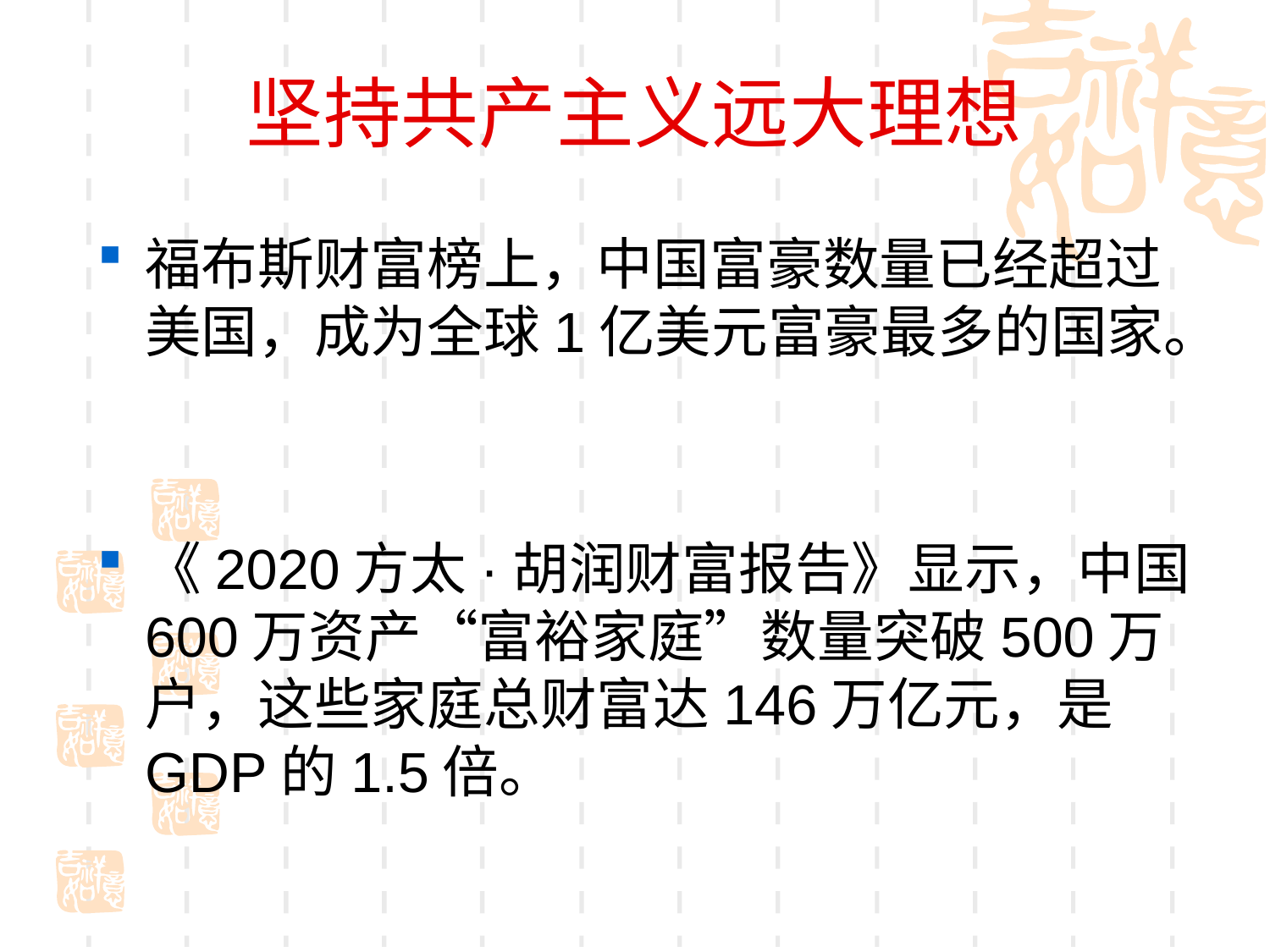

# 坚持共产主义远大理想
福布斯财富榜上，中国富豪数量已经超过美国，成为全球1亿美元富豪最多的国家。

《2020方太·胡润财富报告》显示，中国600万资产“富裕家庭”数量突破500万户，这些家庭总财富达146万亿元，是GDP的1.5倍。